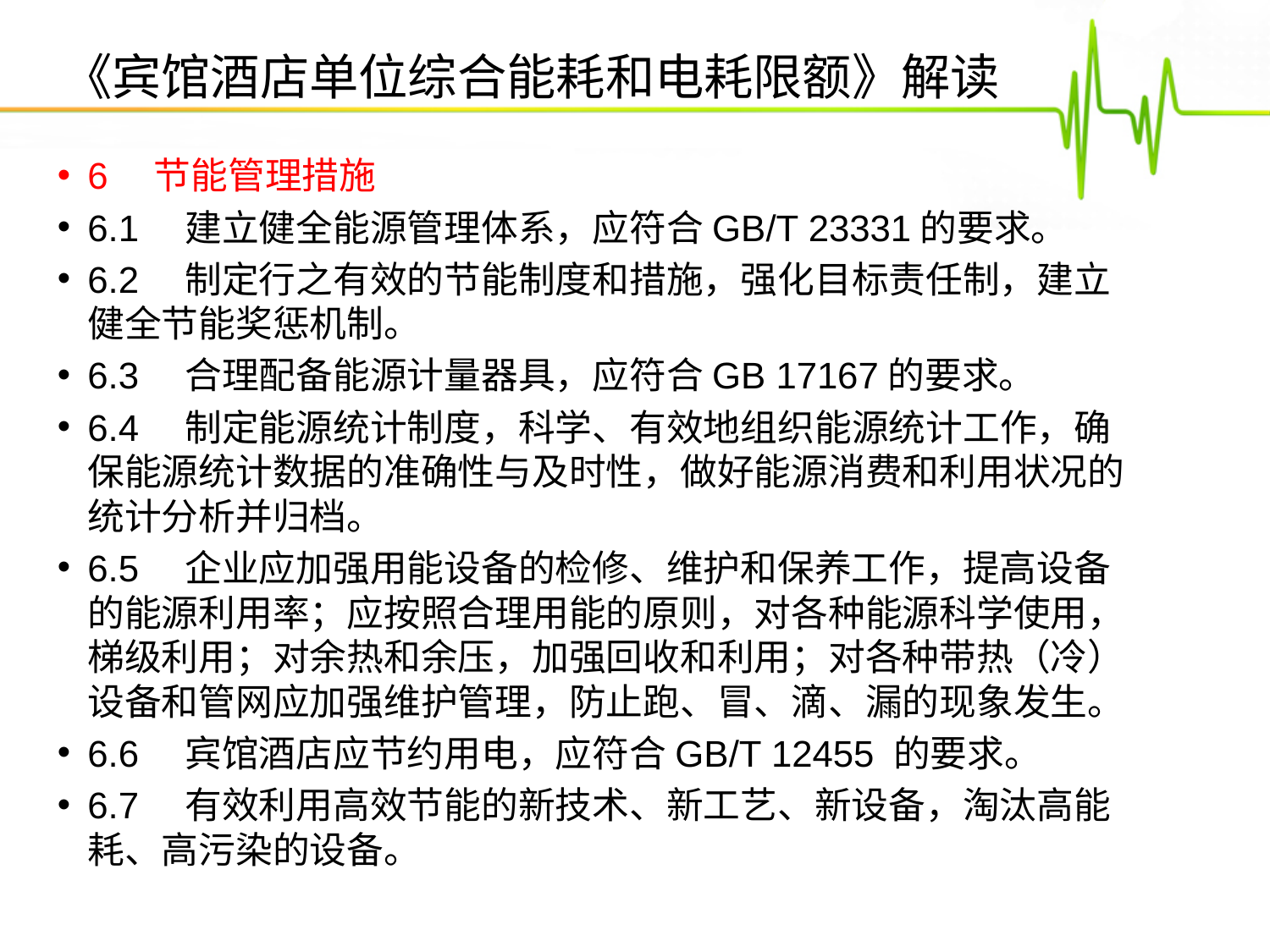

《宾馆酒店单位综合能耗和电耗限额》解读
6　节能管理措施
6.1　建立健全能源管理体系，应符合GB/T 23331的要求。
6.2　制定行之有效的节能制度和措施，强化目标责任制，建立健全节能奖惩机制。
6.3　合理配备能源计量器具，应符合GB 17167的要求。
6.4　制定能源统计制度，科学、有效地组织能源统计工作，确保能源统计数据的准确性与及时性，做好能源消费和利用状况的统计分析并归档。
6.5　企业应加强用能设备的检修、维护和保养工作，提高设备的能源利用率；应按照合理用能的原则，对各种能源科学使用，梯级利用；对余热和余压，加强回收和利用；对各种带热（冷）设备和管网应加强维护管理，防止跑、冒、滴、漏的现象发生。
6.6　宾馆酒店应节约用电，应符合GB/T 12455 的要求。
6.7　有效利用高效节能的新技术、新工艺、新设备，淘汰高能耗、高污染的设备。
点击添加文本
点击添加文本
点击添加文本
点击添加文本